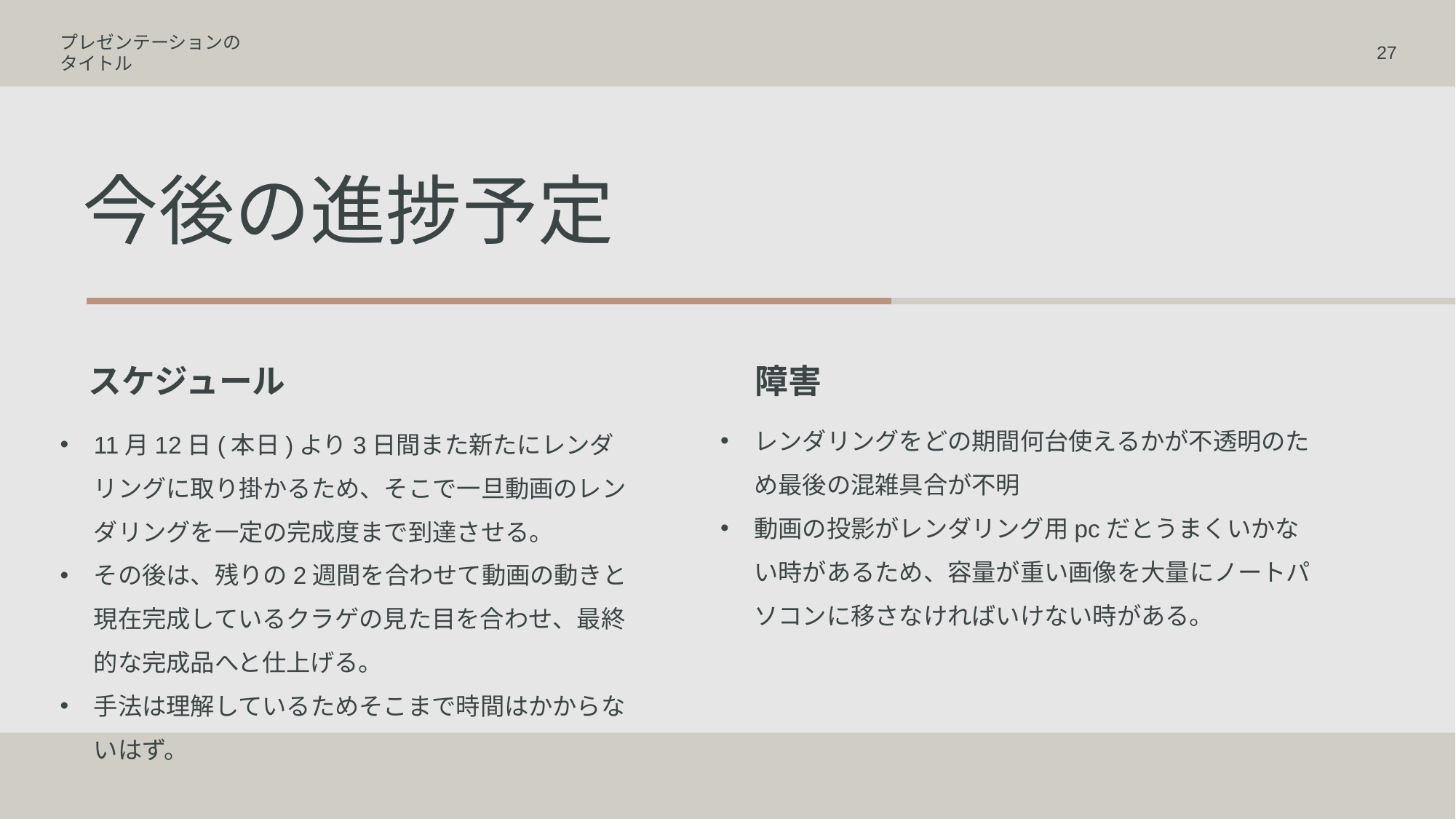

プレゼンテーションのタイトル
27
# 今後の進捗予定
スケジュール
障害
レンダリングをどの期間何台使えるかが不透明のため最後の混雑具合が不明
動画の投影がレンダリング用pcだとうまくいかない時があるため、容量が重い画像を大量にノートパソコンに移さなければいけない時がある。

11月12日(本日)より3日間また新たにレンダリングに取り掛かるため、そこで一旦動画のレンダリングを一定の完成度まで到達させる。
その後は、残りの2週間を合わせて動画の動きと現在完成しているクラゲの見た目を合わせ、最終的な完成品へと仕上げる。
手法は理解しているためそこまで時間はかからないはず。